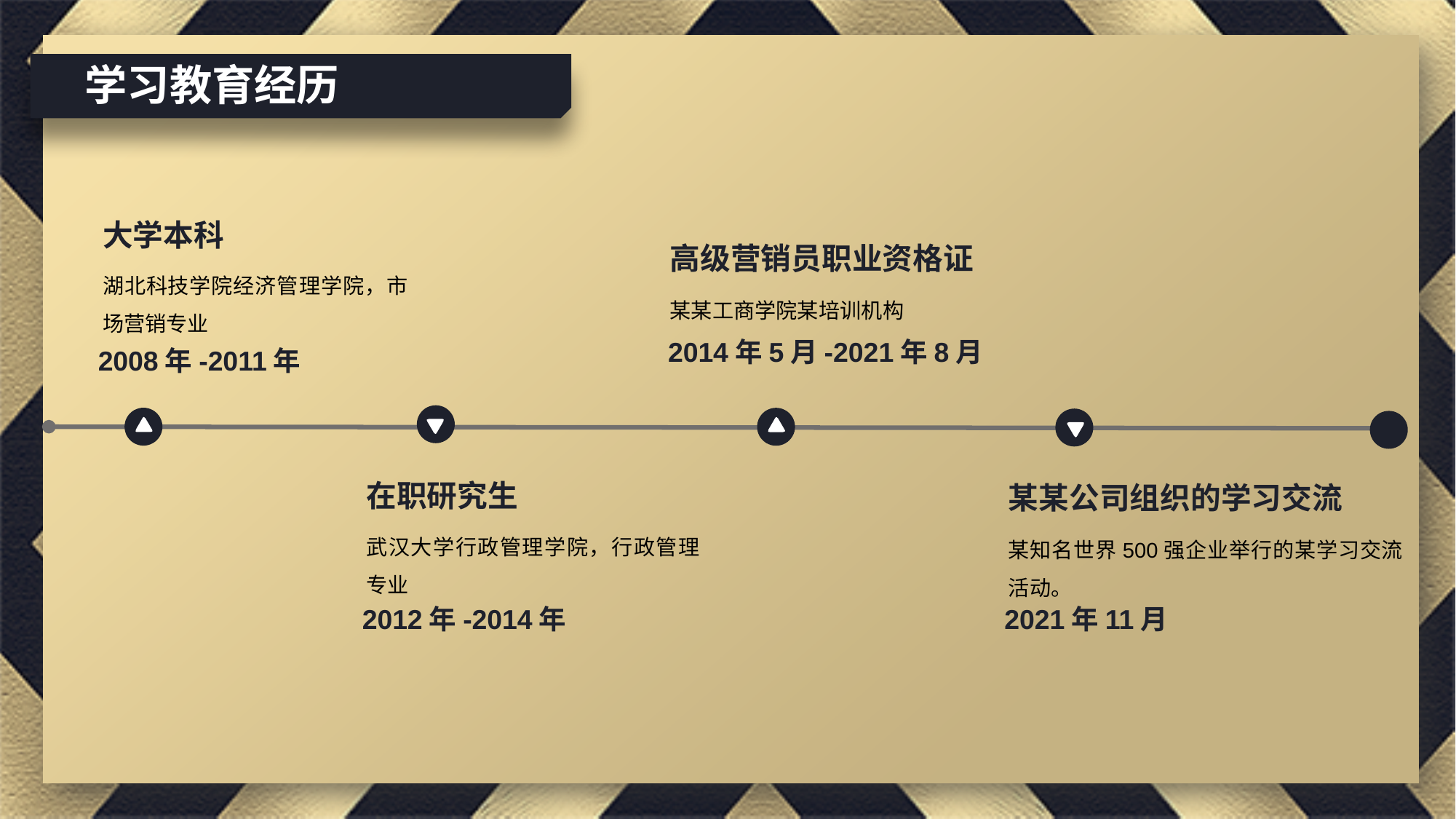

学习教育经历
大学本科
高级营销员职业资格证
湖北科技学院经济管理学院，市场营销专业
某某工商学院某培训机构
2014年5月-2021年8月
2008年-2011年

在职研究生
某某公司组织的学习交流
武汉大学行政管理学院，行政管理专业
某知名世界500强企业举行的某学习交流活动。
2012年-2014年
2021年11月